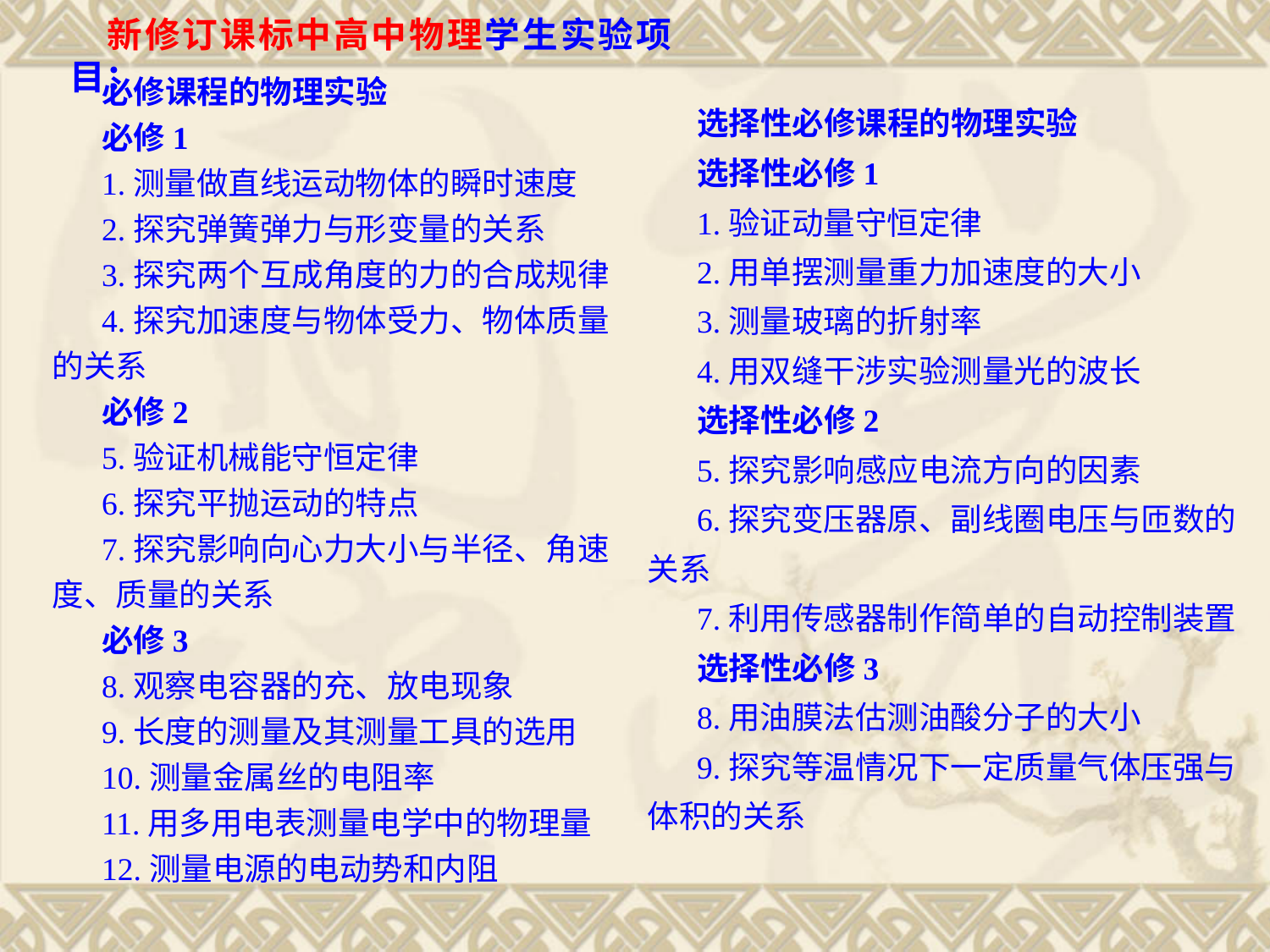

新修订课标中高中物理学生实验项目：
必修课程的物理实验
必修1
1.测量做直线运动物体的瞬时速度
2.探究弹簧弹力与形变量的关系
3.探究两个互成角度的力的合成规律
4.探究加速度与物体受力、物体质量的关系
必修2
5.验证机械能守恒定律
6.探究平抛运动的特点
7.探究影响向心力大小与半径、角速度、质量的关系
必修3
8.观察电容器的充、放电现象
9.长度的测量及其测量工具的选用
10.测量金属丝的电阻率
11.用多用电表测量电学中的物理量
12.测量电源的电动势和内阻
选择性必修课程的物理实验
选择性必修1
1.验证动量守恒定律
2.用单摆测量重力加速度的大小
3.测量玻璃的折射率
4.用双缝干涉实验测量光的波长
选择性必修2
5.探究影响感应电流方向的因素
6.探究变压器原、副线圈电压与匝数的关系
7.利用传感器制作简单的自动控制装置
选择性必修3
8.用油膜法估测油酸分子的大小
9.探究等温情况下一定质量气体压强与体积的关系